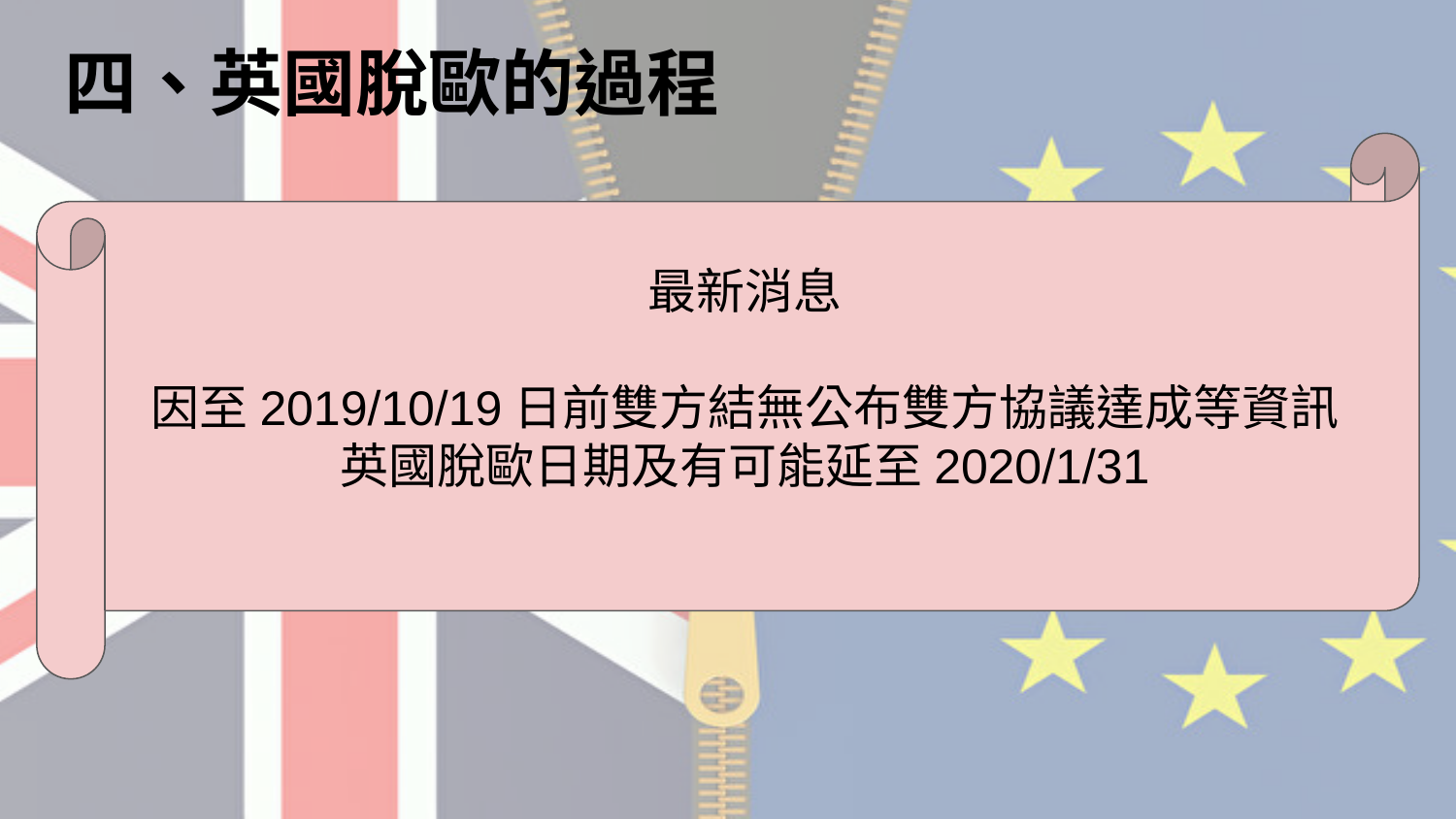

# 四、英國脫歐的過程
最新消息

因至2019/10/19日前雙方結無公布雙方協議達成等資訊
英國脫歐日期及有可能延至2020/1/31